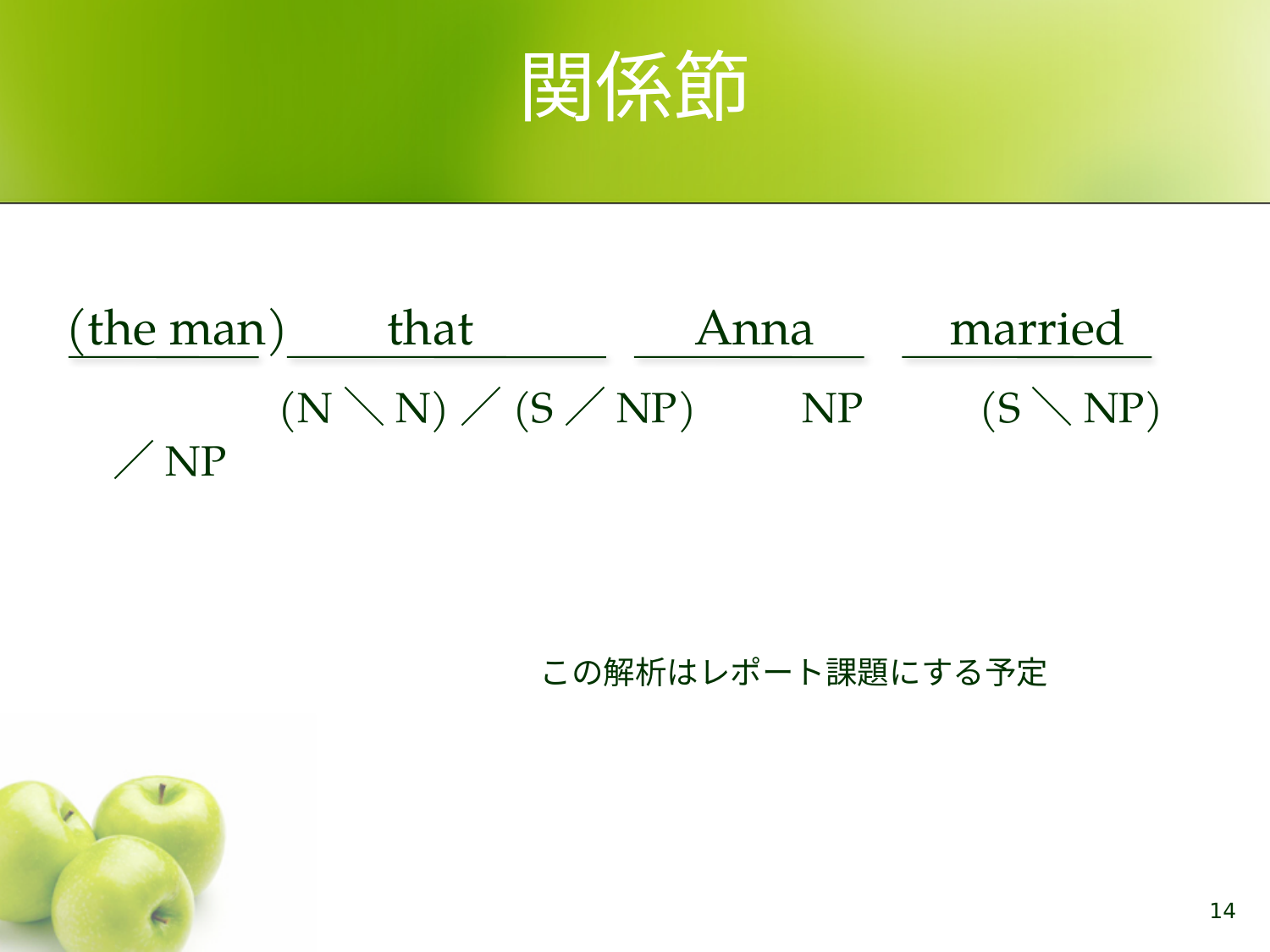

# 関係節

(the man)        that                  Anna           married
               (N＼N)／(S／NP)          NP           (S＼NP)／NP

この解析はレポート課題にする予定
14